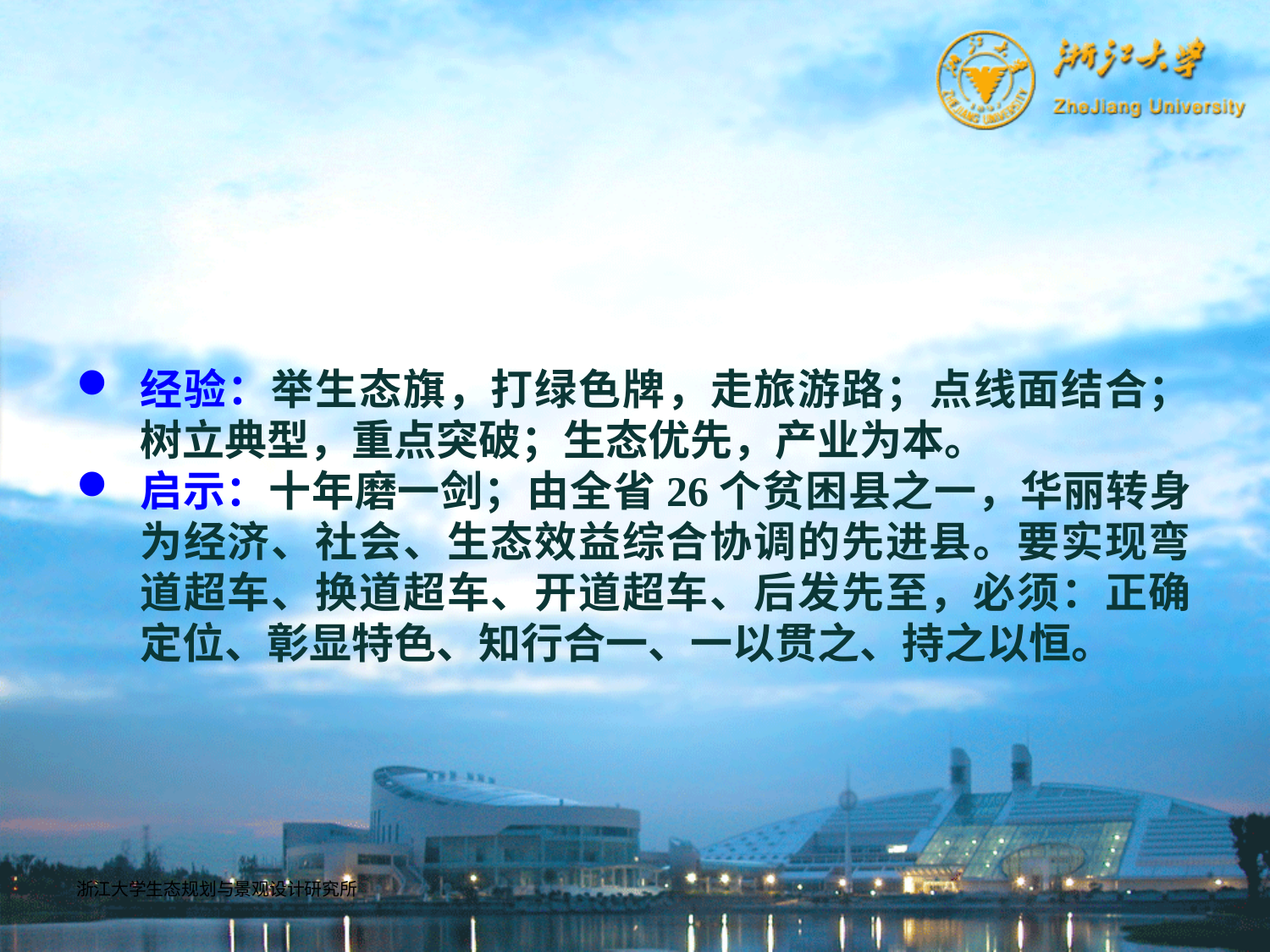

经验：举生态旗，打绿色牌，走旅游路；点线面结合；树立典型，重点突破；生态优先，产业为本。
启示：十年磨一剑；由全省26个贫困县之一，华丽转身为经济、社会、生态效益综合协调的先进县。要实现弯道超车、换道超车、开道超车、后发先至，必须：正确定位、彰显特色、知行合一、一以贯之、持之以恒。
浙江大学生态规划与景观设计研究所